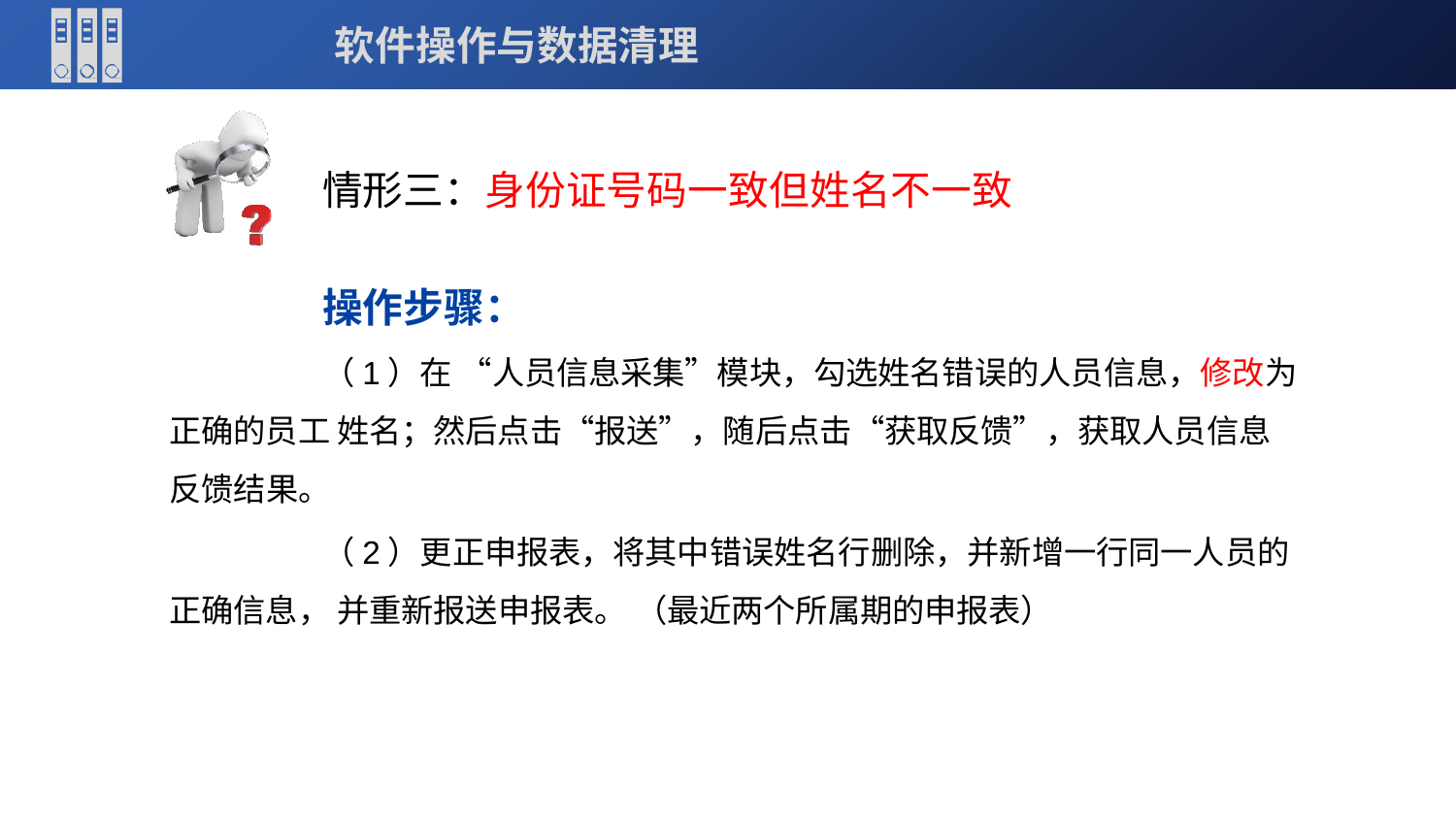

# 软件操作与数据清理

情形三：身份证号码一致但姓名不一致

操作步骤：
（1）在 “人员信息采集”模块，勾选姓名错误的人员信息，修改为正确的员工 姓名；然后点击“报送”，随后点击“获取反馈”，获取人员信息反馈结果。
（2）更正申报表，将其中错误姓名行删除，并新增一行同一人员的正确信息， 并重新报送申报表。 （最近两个所属期的申报表）